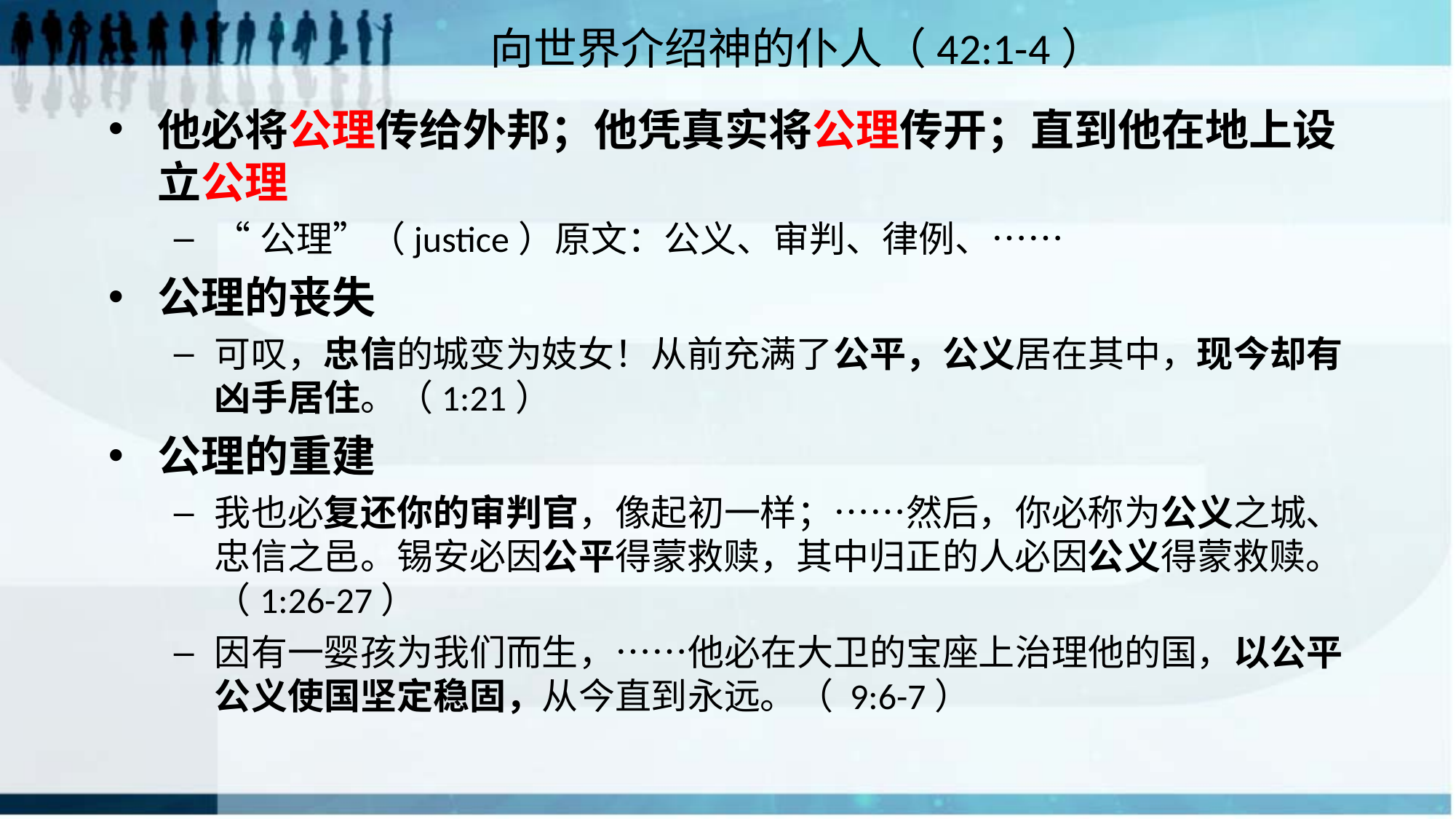

# 向世界介绍神的仆人（42:1-4）
他必将公理传给外邦；他凭真实将公理传开；直到他在地上设立公理
“公理”（justice）原文：公义、审判、律例、……
公理的丧失
可叹，忠信的城变为妓女！从前充满了公平，公义居在其中，现今却有凶手居住。（1:21）
公理的重建
我也必复还你的审判官，像起初一样；……然后，你必称为公义之城、忠信之邑。锡安必因公平得蒙救赎，其中归正的人必因公义得蒙救赎。（1:26-27）
因有一婴孩为我们而生，……他必在大卫的宝座上治理他的国，以公平公义使国坚定稳固，从今直到永远。（ 9:6-7）